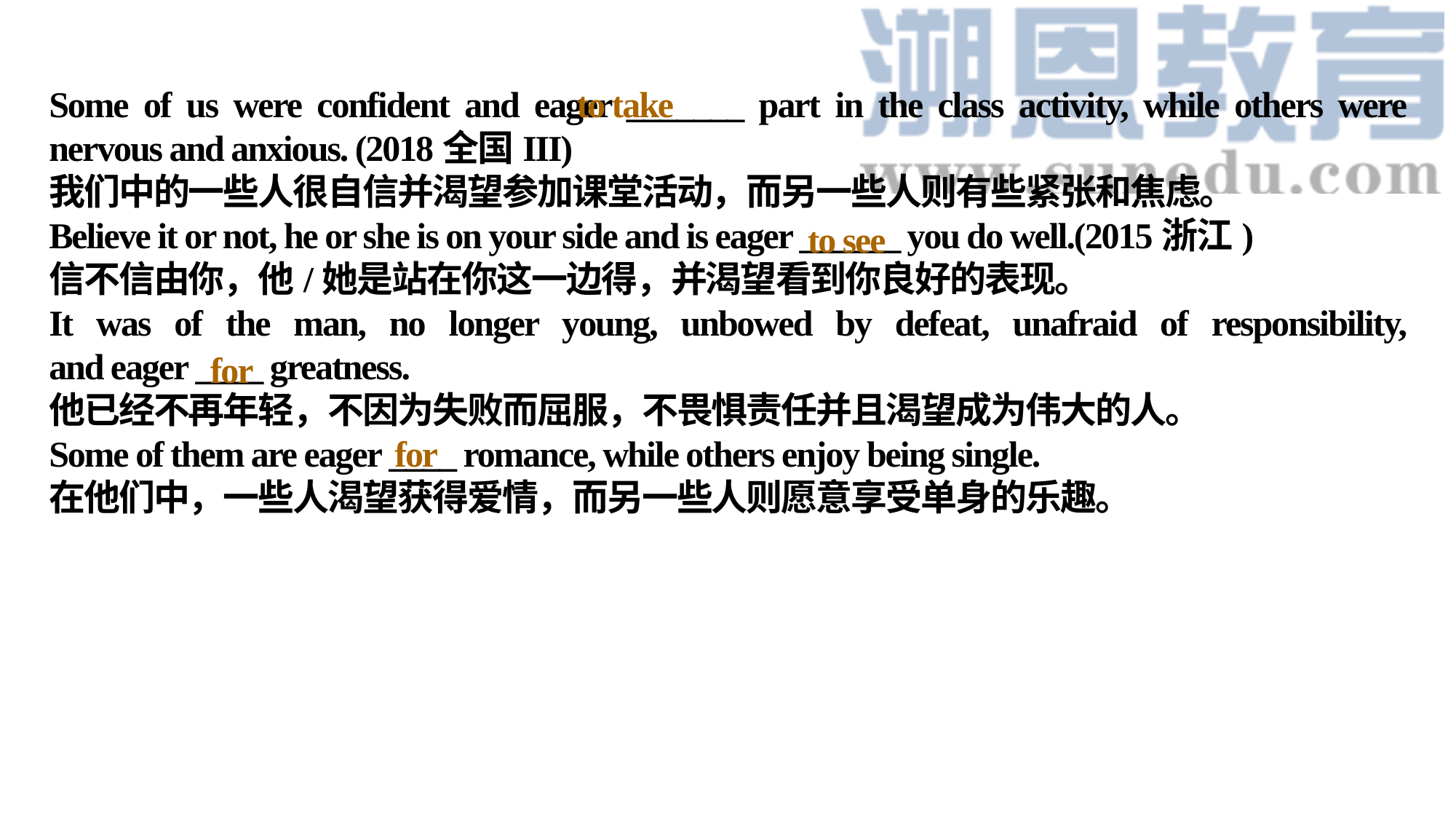

Some of us were confident and eager _______ part in the class activity, while others were nervous and anxious. (2018全国III)
我们中的一些人很自信并渴望参加课堂活动，而另一些人则有些紧张和焦虑。
Believe it or not, he or she is on your side and is eager ______ you do well.(2015浙江)
信不信由你，他/她是站在你这一边得，并渴望看到你良好的表现。
It was of the man, no longer young, unbowed by defeat, unafraid of responsibility, and eager ____ greatness.
他已经不再年轻，不因为失败而屈服，不畏惧责任并且渴望成为伟大的人。
Some of them are eager ____ romance, while others enjoy being single.
在他们中，一些人渴望获得爱情，而另一些人则愿意享受单身的乐趣。
to take
to see
for
for